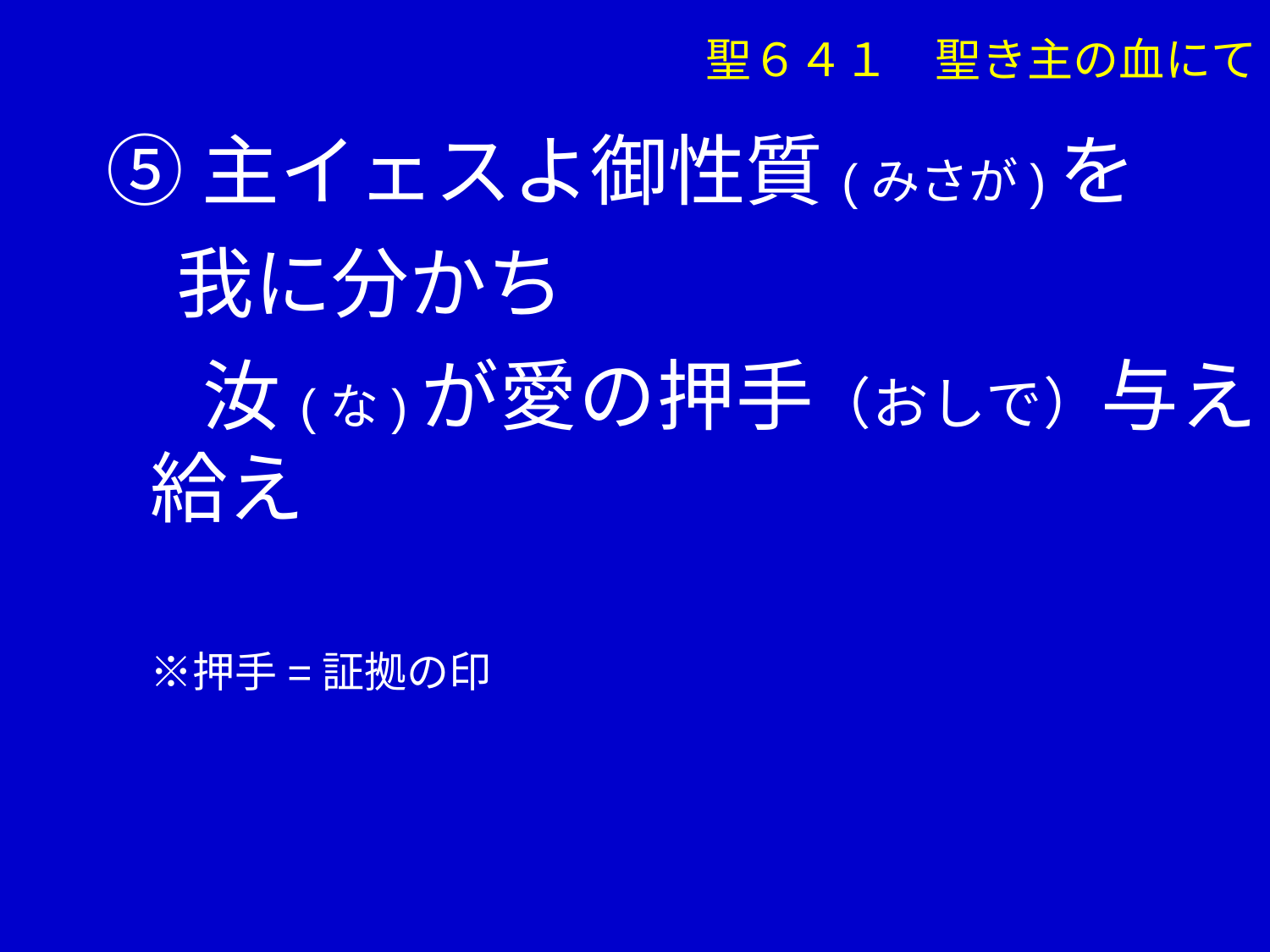

聖６４１　聖き主の血にて
⑤主イェスよ御性質(みさが)を
   我に分かち
　 汝(な)が愛の押手（おしで）与え給え
 　　　　　　　　　　　　　　※押手=証拠の印